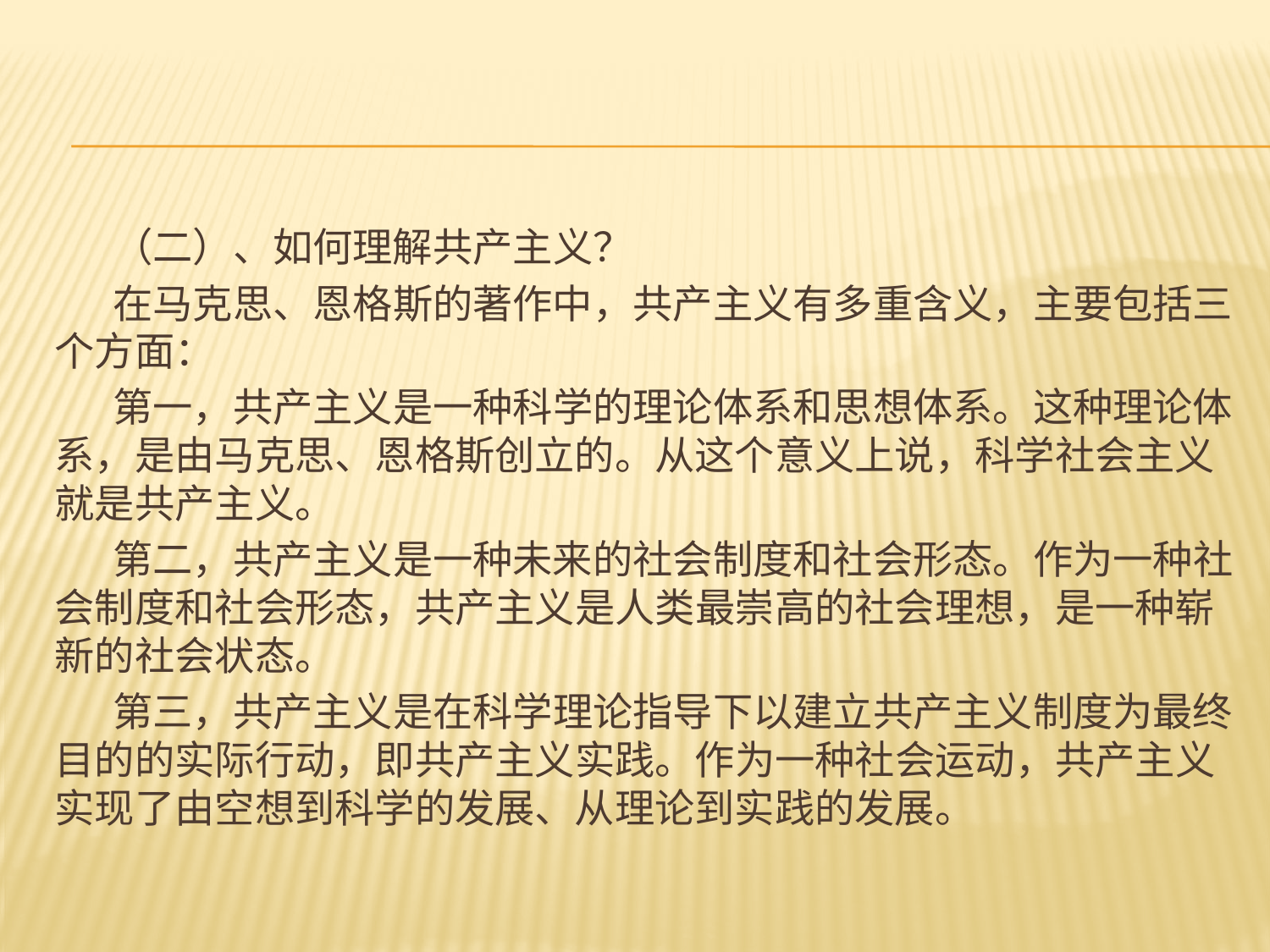

#
（二）、如何理解共产主义？
在马克思、恩格斯的著作中，共产主义有多重含义，主要包括三个方面：
第一，共产主义是一种科学的理论体系和思想体系。这种理论体系，是由马克思、恩格斯创立的。从这个意义上说，科学社会主义就是共产主义。
第二，共产主义是一种未来的社会制度和社会形态。作为一种社会制度和社会形态，共产主义是人类最崇高的社会理想，是一种崭新的社会状态。
第三，共产主义是在科学理论指导下以建立共产主义制度为最终目的的实际行动，即共产主义实践。作为一种社会运动，共产主义实现了由空想到科学的发展、从理论到实践的发展。